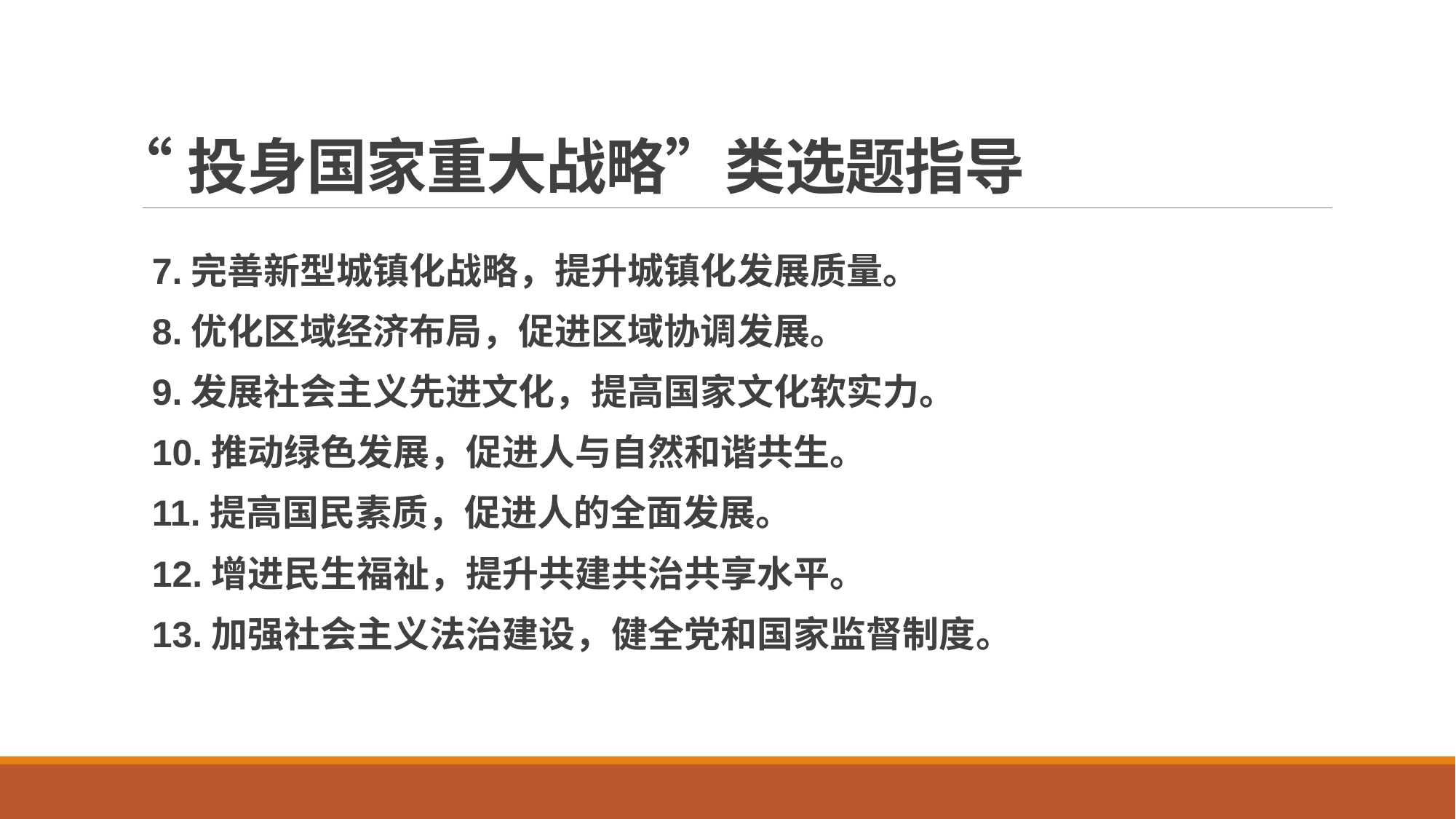

# “投身国家重大战略”类选题指导

7.完善新型城镇化战略，提升城镇化发展质量。
8.优化区域经济布局，促进区域协调发展。
9.发展社会主义先进文化，提高国家文化软实力。
10.推动绿色发展，促进人与自然和谐共生。
11.提高国民素质，促进人的全面发展。
12.增进民生福祉，提升共建共治共享水平。
13.加强社会主义法治建设，健全党和国家监督制度。